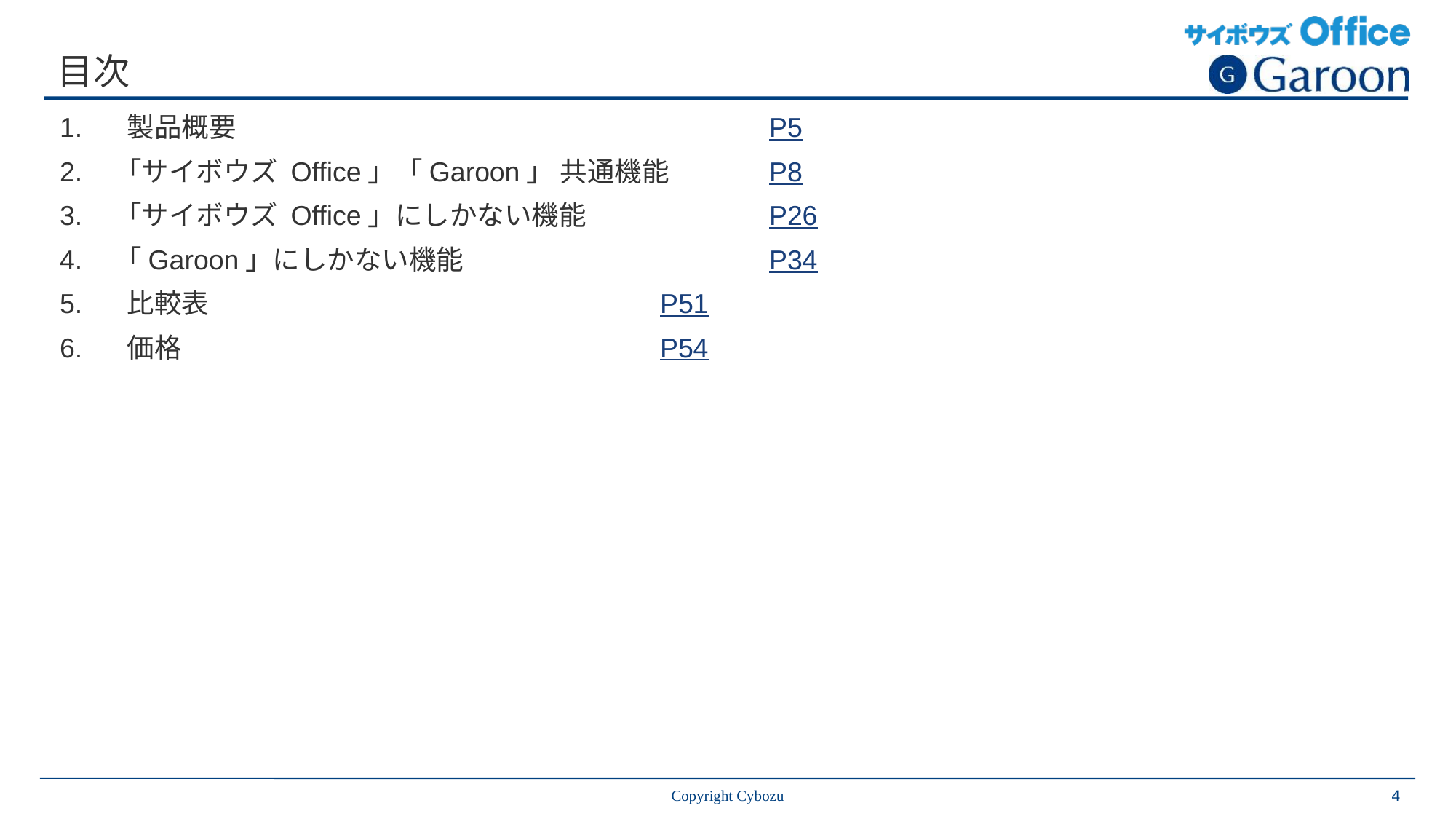

# 目次
 製品概要					P5
「サイボウズ Office」「Garoon」 共通機能	P8
「サイボウズ Office」にしかない機能		P26
「Garoon」にしかない機能			P34
 比較表					P51
 価格					P54

Copyright Cybozu
4